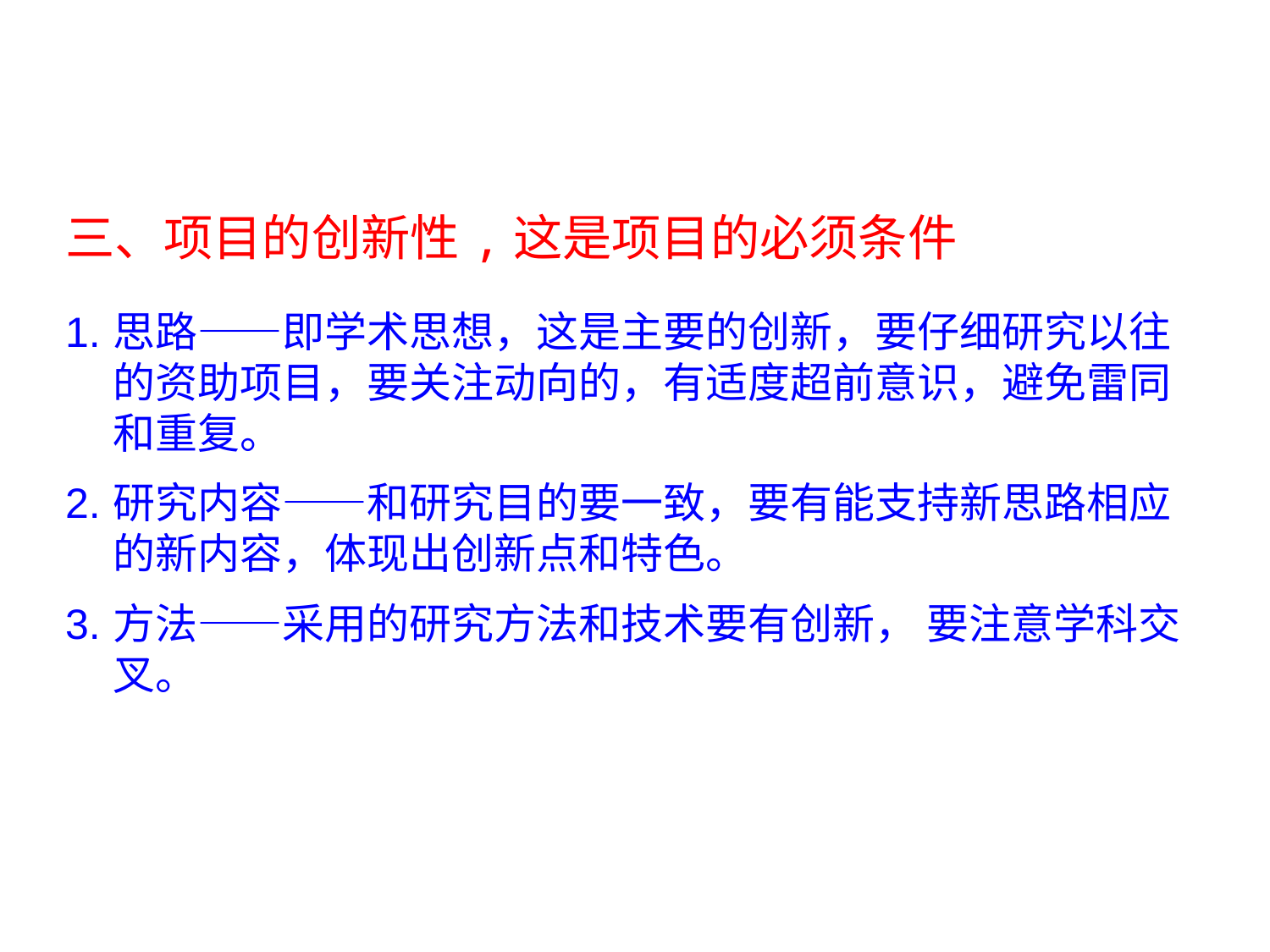

三、项目的创新性,这是项目的必须条件
思路——即学术思想，这是主要的创新，要仔细研究以往的资助项目，要关注动向的，有适度超前意识，避免雷同和重复。
研究内容——和研究目的要一致，要有能支持新思路相应的新内容，体现出创新点和特色。
方法——采用的研究方法和技术要有创新， 要注意学科交叉。